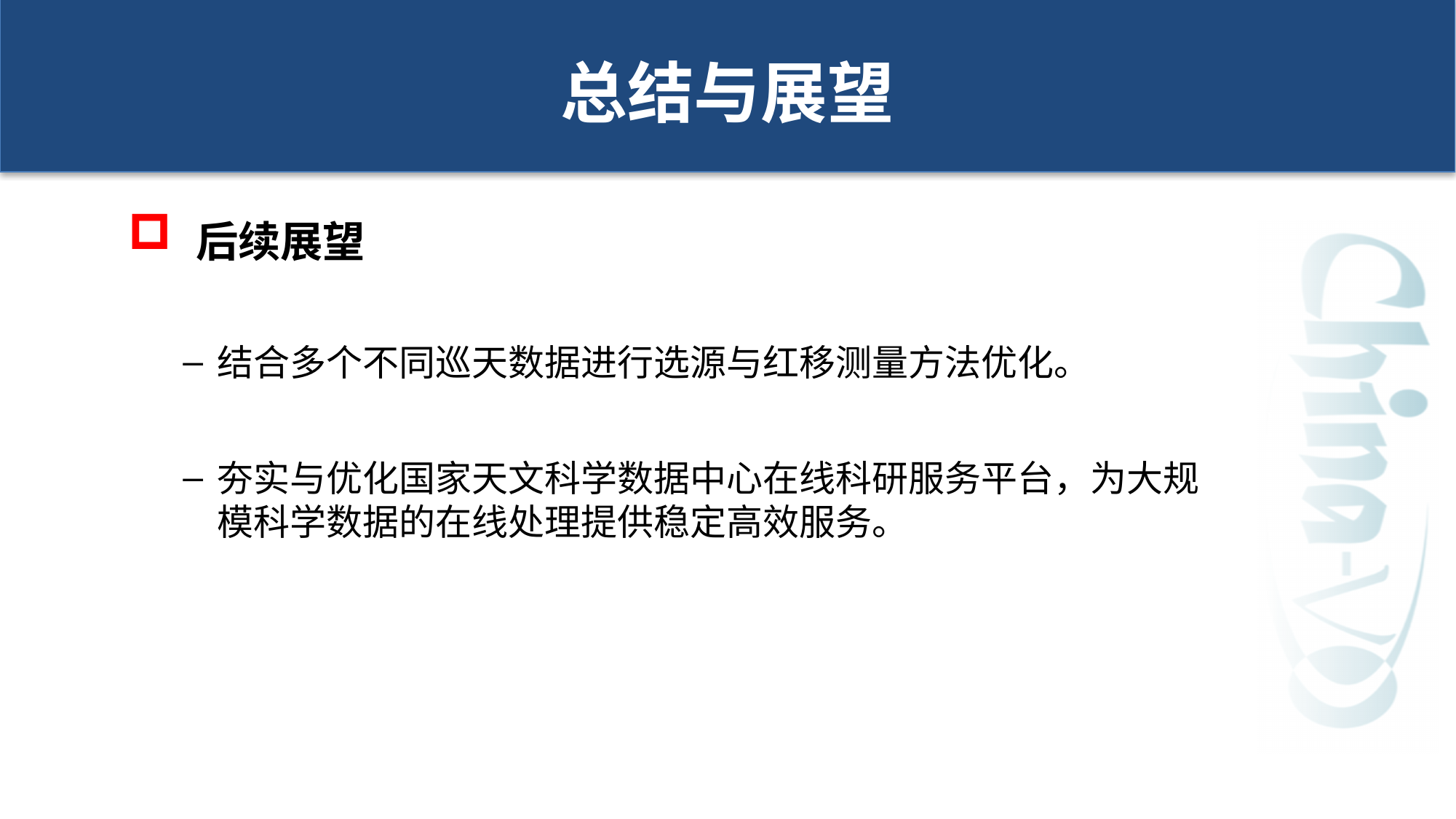

# 总结与展望
 后续展望

结合多个不同巡天数据进行选源与红移测量方法优化。

夯实与优化国家天文科学数据中心在线科研服务平台，为大规模科学数据的在线处理提供稳定高效服务。